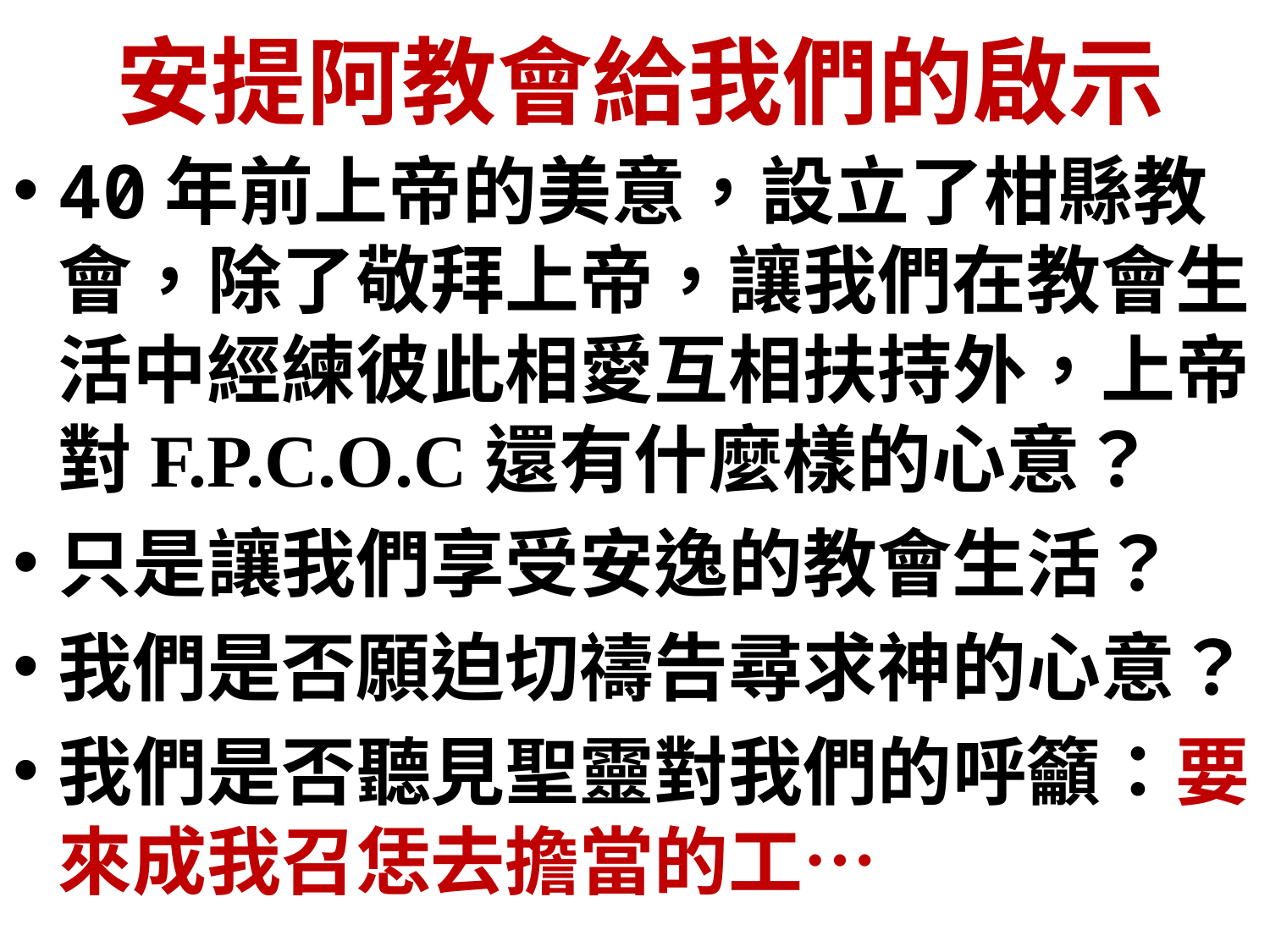

# 安提阿教會給我們的啟示
40年前上帝的美意，設立了柑縣教會，除了敬拜上帝，讓我們在教會生活中經練彼此相愛互相扶持外，上帝對F.P.C.O.C還有什麼樣的心意？
只是讓我們享受安逸的教會生活？
我們是否願迫切禱告尋求神的心意？
我們是否聽見聖靈對我們的呼籲：要來成我召恁去擔當的工…